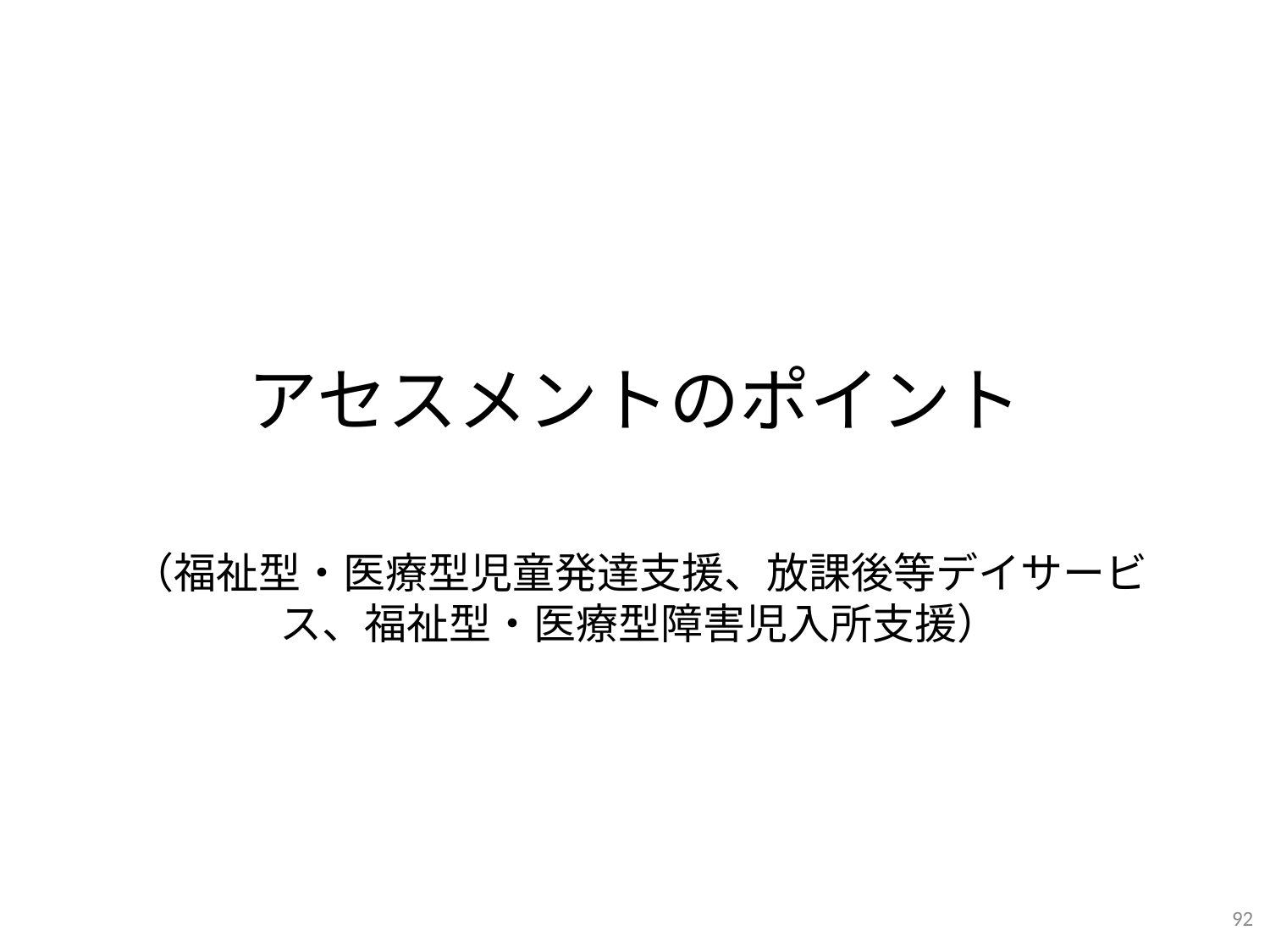

# アセスメントのポイント
（福祉型・医療型児童発達支援、放課後等デイサービス、福祉型・医療型障害児入所支援）
92